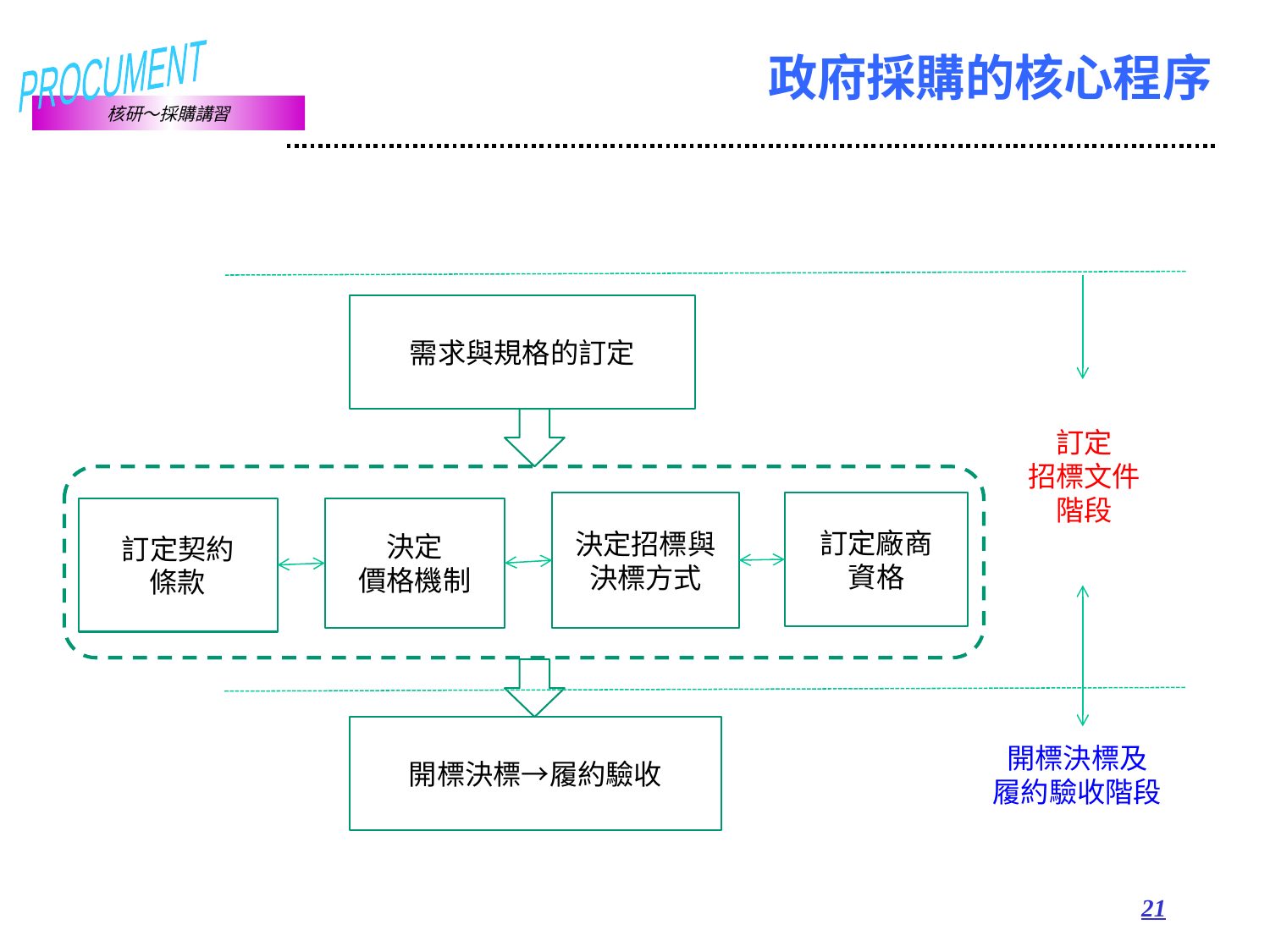

# 政府採購的核心程序

需求與規格的訂定
訂定
招標文件
階段

決定招標與決標方式
訂定廠商
資格
訂定契約
條款
決定
價格機制

開標決標及
履約驗收階段
開標決標→履約驗收
21